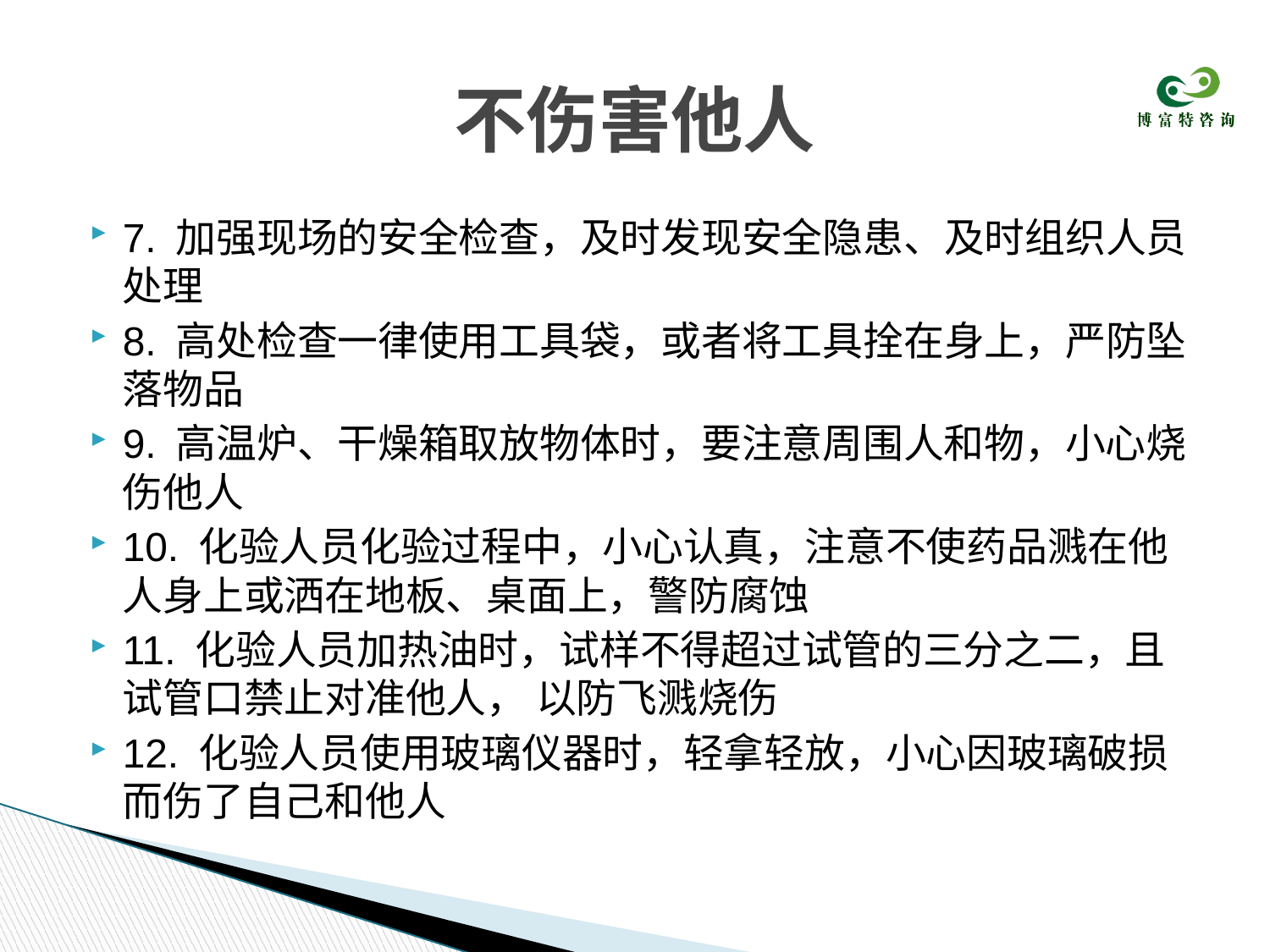

# 不伤害他人
7. 加强现场的安全检查，及时发现安全隐患、及时组织人员处理
8. 高处检查一律使用工具袋，或者将工具拴在身上，严防坠落物品
9. 高温炉、干燥箱取放物体时，要注意周围人和物，小心烧伤他人
10. 化验人员化验过程中，小心认真，注意不使药品溅在他人身上或洒在地板、桌面上，警防腐蚀
11. 化验人员加热油时，试样不得超过试管的三分之二，且试管口禁止对准他人， 以防飞溅烧伤
12. 化验人员使用玻璃仪器时，轻拿轻放，小心因玻璃破损而伤了自己和他人